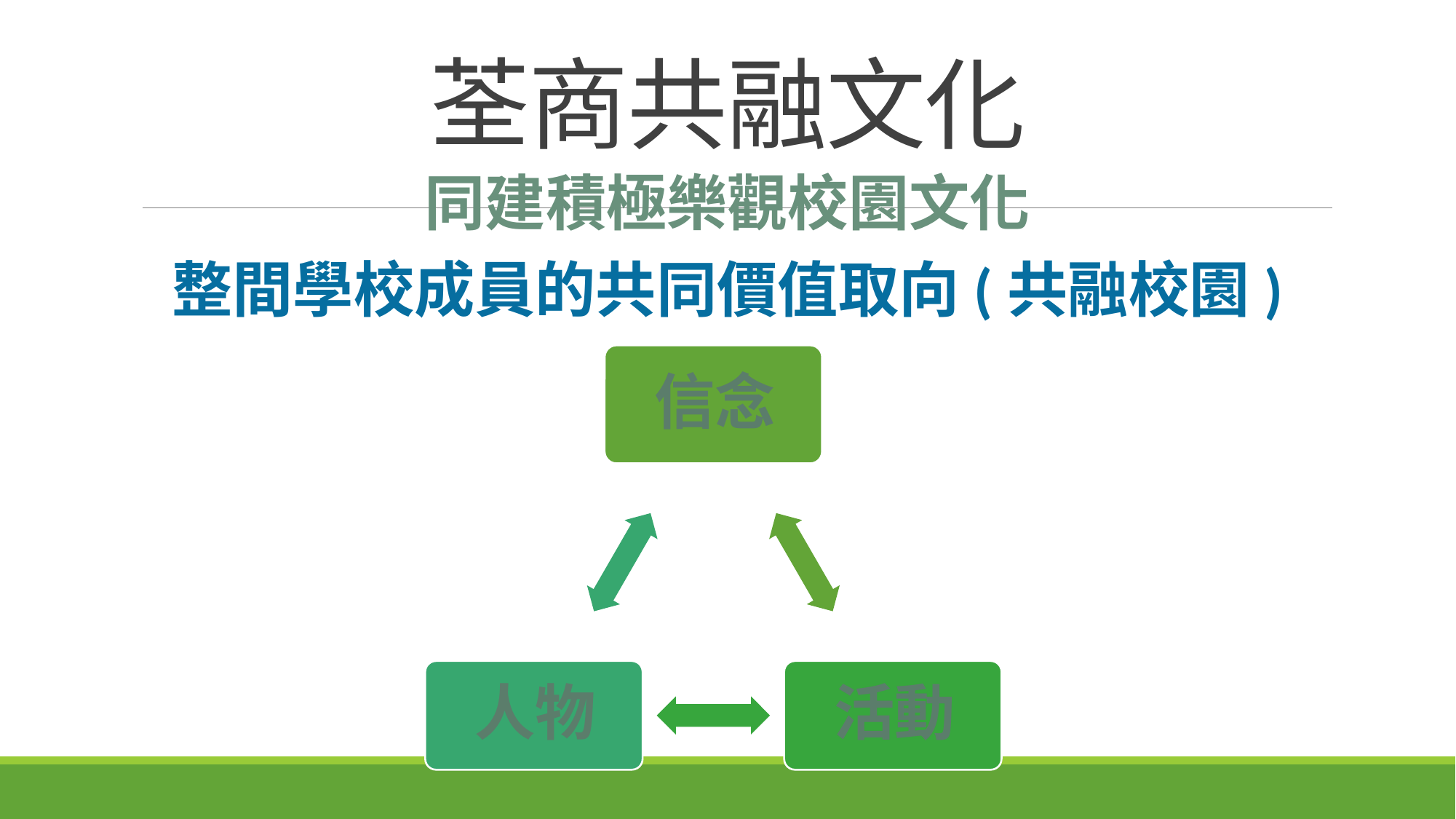

# 荃商共融文化
同建積極樂觀校園文化
整間學校成員的共同價值取向(共融校園)

信念

活動

人物